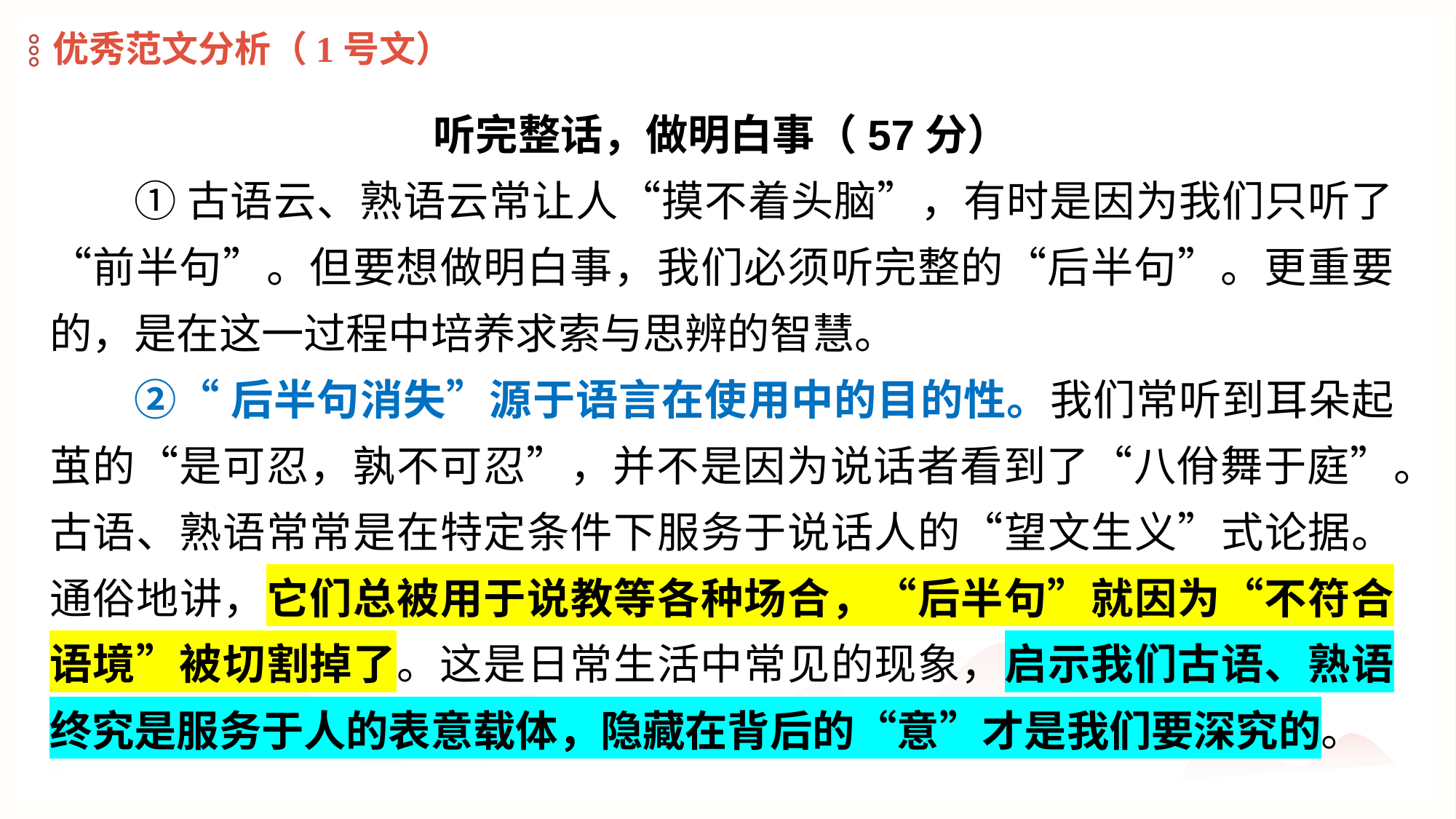

优秀范文分析（1号文）
听完整话，做明白事（57分）
①古语云、熟语云常让人“摸不着头脑”，有时是因为我们只听了“前半句”。但要想做明白事，我们必须听完整的“后半句”。更重要的，是在这一过程中培养求索与思辨的智慧。
②“后半句消失”源于语言在使用中的目的性。我们常听到耳朵起茧的“是可忍，孰不可忍”，并不是因为说话者看到了“八佾舞于庭”。古语、熟语常常是在特定条件下服务于说话人的“望文生义”式论据。通俗地讲，它们总被用于说教等各种场合，“后半句”就因为“不符合语境”被切割掉了。这是日常生活中常见的现象，启示我们古语、熟语终究是服务于人的表意载体，隐藏在背后的“意”才是我们要深究的。